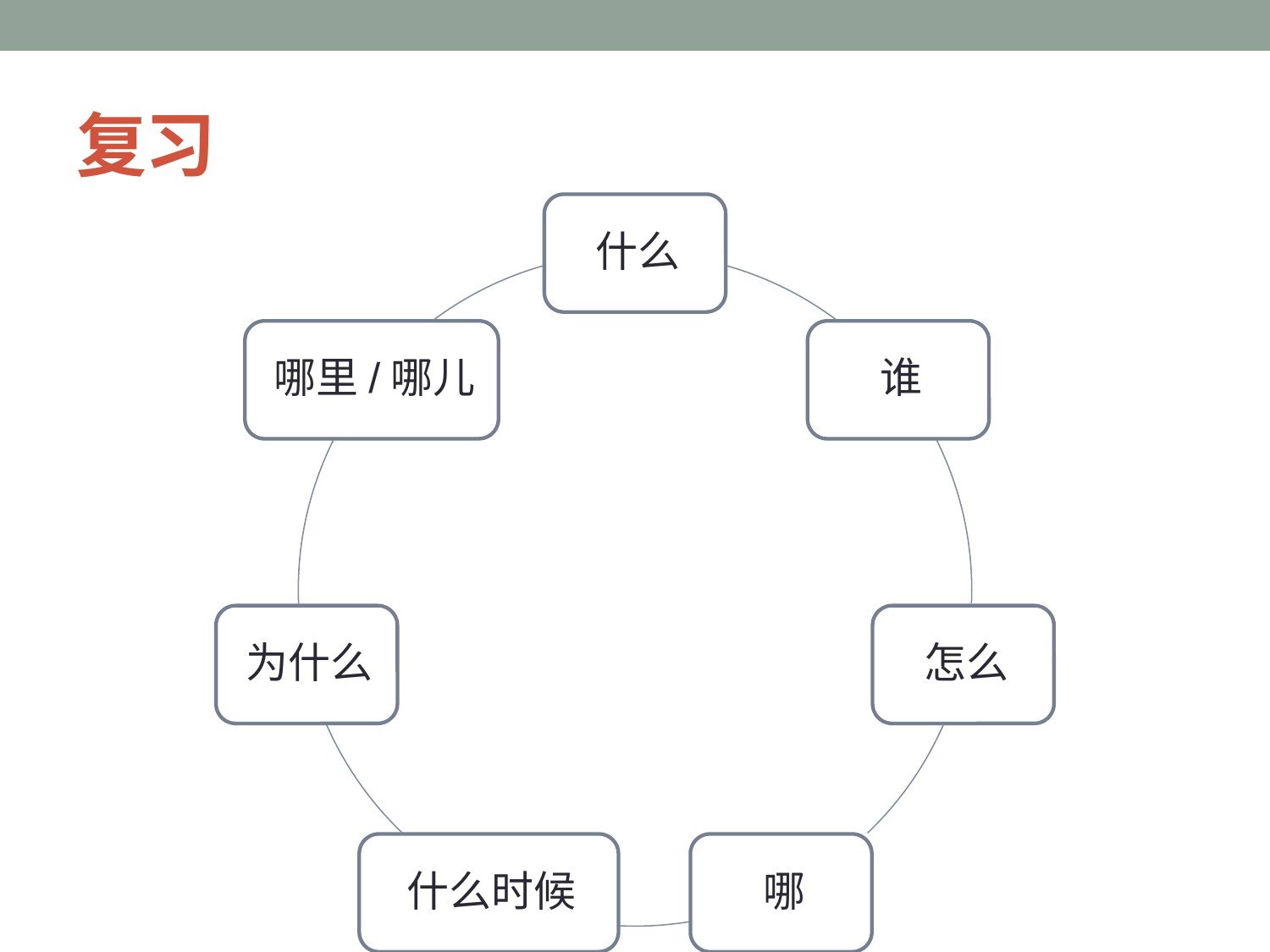

# 复习
什么
谁
怎么
哪
什么时候
为什么
哪里/哪儿